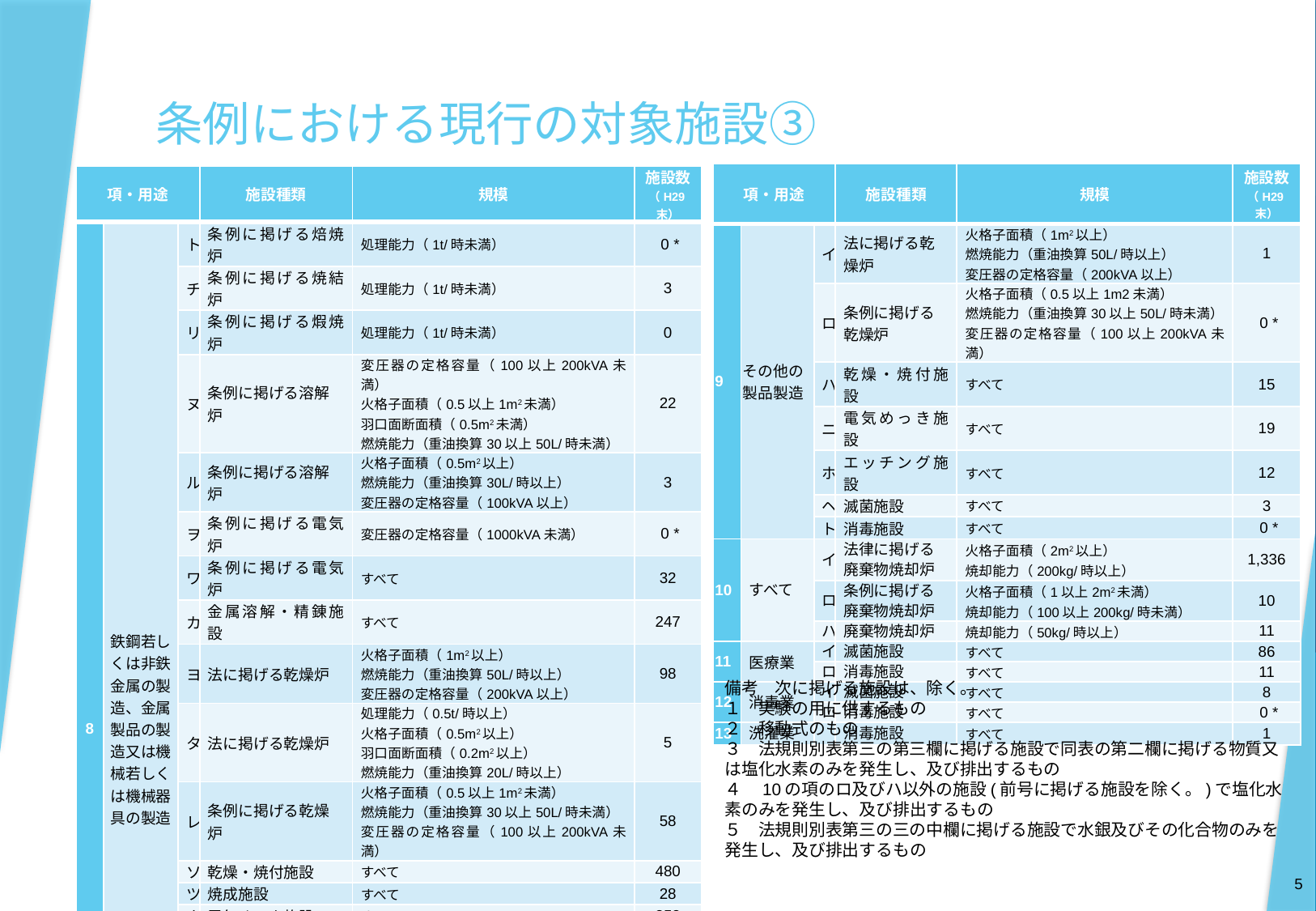

# 条例における現行の対象施設③
| 項・用途 |  |  | 施設種類 | 規模 | 施設数（H29末） |
| --- | --- | --- | --- | --- | --- |
| 9 | その他の製品製造 | イ | 法に掲げる乾燥炉 | 火格子面積（1m2以上） 燃焼能力（重油換算50L/時以上） 変圧器の定格容量（200kVA以上） | 1 |
|  |  | ロ | 条例に掲げる乾燥炉 | 火格子面積（0.5以上1m2未満） 燃焼能力（重油換算30以上50L/時未満） 変圧器の定格容量（100以上200kVA未満） | 0 \* |
|  |  | ハ | 乾燥・焼付施設 | すべて | 15 |
|  |  | ニ | 電気めっき施設 | すべて | 19 |
|  |  | ホ | エッチング施設 | すべて | 12 |
|  |  | ヘ | 滅菌施設 | すべて | 3 |
|  |  | ト | 消毒施設 | すべて | 0 \* |
| 10 | すべて | イ | 法律に掲げる 廃棄物焼却炉 | 火格子面積（2m2以上） 焼却能力（200kg/時以上） | 1,336 |
|  |  | ロ | 条例に掲げる 廃棄物焼却炉 | 火格子面積（1以上2m2未満） 焼却能力（100以上200kg/時未満） | 10 |
|  |  | ハ | 廃棄物焼却炉 | 焼却能力（50kg/時以上） | 11 |
| 11 | 医療業 | イ | 滅菌施設 | すべて | 86 |
|  |  | ロ | 消毒施設 | すべて | 11 |
| 12 | 消毒業 | イ | 滅菌施設 | すべて | 8 |
|  |  | ロ | 消毒施設 | すべて | 0 \* |
| 13 | 洗濯業 |  | 消毒施設 | すべて | 1 |
| 項・用途 |  |  | 施設種類 | 規模 | 施設数（H29末） |
| --- | --- | --- | --- | --- | --- |
| 8 | 鉄鋼若しくは非鉄金属の製造、金属製品の製造又は機械若しくは機械器具の製造 | ト | 条例に掲げる焙焼炉 | 処理能力（1t/時未満） | 0 \* |
|  |  | チ | 条例に掲げる焼結炉 | 処理能力（1t/時未満） | 3 |
|  |  | リ | 条例に掲げる煆焼炉 | 処理能力（1t/時未満） | 0 |
|  |  | ヌ | 条例に掲げる溶解炉 | 変圧器の定格容量（100以上200kVA未満） 火格子面積（0.5以上1m2未満） 羽口面断面積（0.5m2未満） 燃焼能力（重油換算30以上50L/時未満） | 22 |
|  |  | ル | 条例に掲げる溶解炉 | 火格子面積（0.5m2以上） 燃焼能力（重油換算30L/時以上） 変圧器の定格容量（100kVA以上） | 3 |
|  |  | ヲ | 条例に掲げる電気炉 | 変圧器の定格容量（1000kVA未満） | 0 \* |
|  |  | ワ | 条例に掲げる電気炉 | すべて | 32 |
|  |  | カ | 金属溶解・精錬施設 | すべて | 247 |
|  |  | ヨ | 法に掲げる乾燥炉 | 火格子面積（1m2以上） 燃焼能力（重油換算50L/時以上） 変圧器の定格容量（200kVA以上） | 98 |
|  |  | タ | 法に掲げる乾燥炉 | 処理能力（0.5t/時以上） 火格子面積（0.5m2以上） 羽口面断面積（0.2m2以上） 燃焼能力（重油換算20L/時以上） | 5 |
|  |  | レ | 条例に掲げる乾燥炉 | 火格子面積（0.5以上1m2未満） 燃焼能力（重油換算30以上50L/時未満） 変圧器の定格容量（100以上200kVA未満） | 58 |
|  |  | ソ | 乾燥・焼付施設 | すべて | 480 |
|  |  | ツ | 焼成施設 | すべて | 28 |
|  |  | ネ | 電気めっき施設 | すべて | 853 |
|  |  | ナ | 溶融めっき施設 | すべて | 37 |
|  |  | ラ | ソルトバス | すべて | 39 |
|  |  | ム | 樹脂加工施設 | すべて | 16 |
|  |  | ウ | 化成皮膜施設 | すべて | 278 |
|  |  | ヰ | 酸洗施設 | すべて | 331 |
|  |  | ノ | エッチング施設 | すべて | 104 |
|  |  | オ | 電解研摩施設 | すべて | 21 |
|  |  | ク | 鋳型造形施設 | すべて | 120 |
|  |  | ヤ | 混合施設 | すべて | 11 |
|  |  | マ | 配合施設 | すべて | 8 |
|  |  | ケ | 混練施設 | すべて | 10 |
|  |  | フ | 反応施設 | すべて | 16 |
|  |  | コ | 滅菌施設 | すべて | 2 |
|  |  | エ | 消毒施設 | すべて | 0 \* |

備考　次に掲げる施設は、除く。
１　実験の用に供するもの
２　移動式のもの
３　法規則別表第三の第三欄に掲げる施設で同表の第二欄に掲げる物質又は塩化水素のみを発生し、及び排出するもの
４　10の項のロ及びハ以外の施設(前号に掲げる施設を除く。)で塩化水素のみを発生し、及び排出するもの
５　法規則別表第三の三の中欄に掲げる施設で水銀及びその化合物のみを発生し、及び排出するもの

5